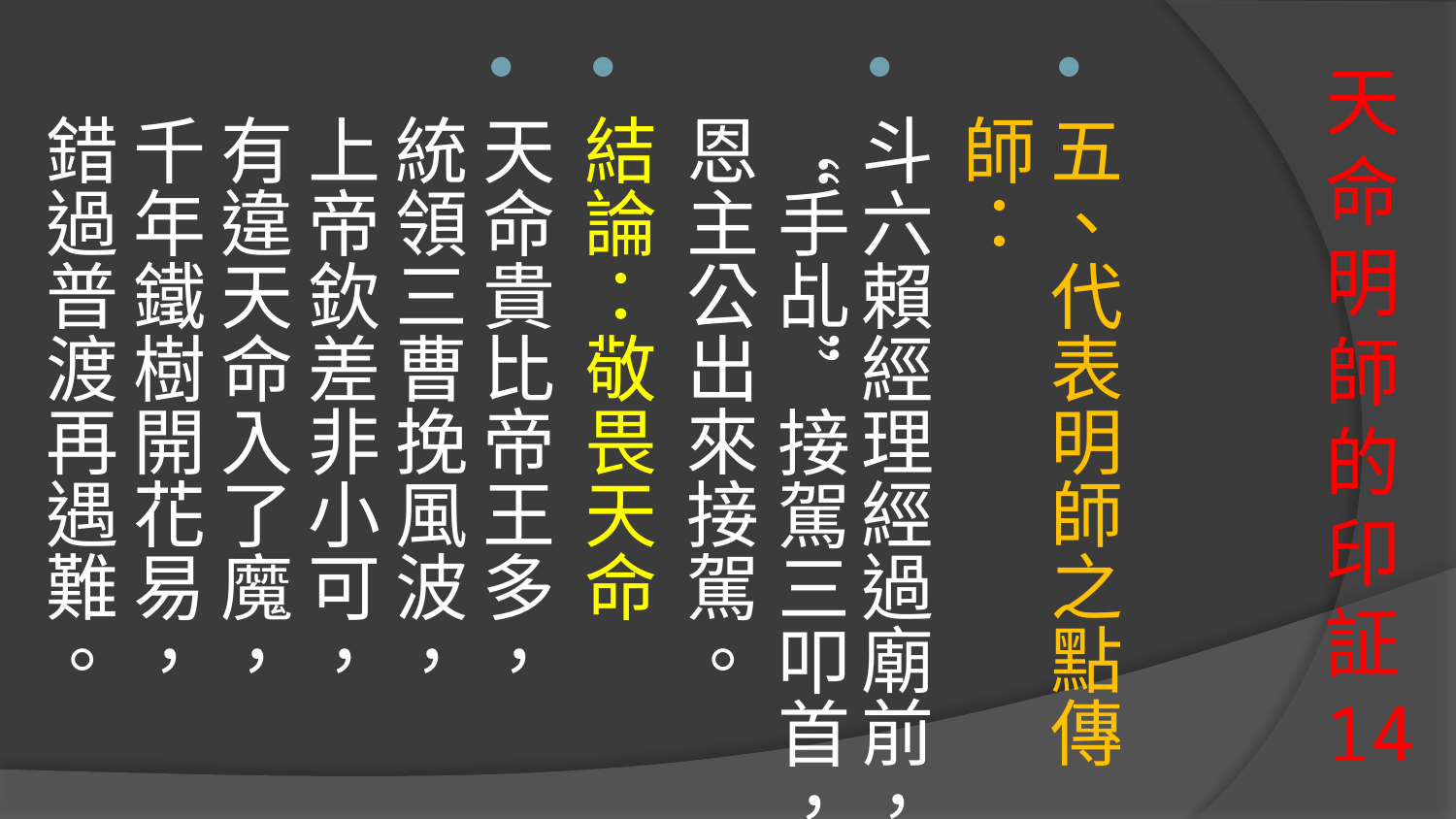

五、代表明師之點傳師：
斗六賴經理經過廟前，“手乩”接駕三叩首，恩主公出來接駕。
結論：敬畏天命
天命貴比帝王多， 統領三曹挽風波， 上帝欽差非小可， 有違天命入了魔， 千年鐵樹開花易， 錯過普渡再遇難。
# 天命明師的印証14